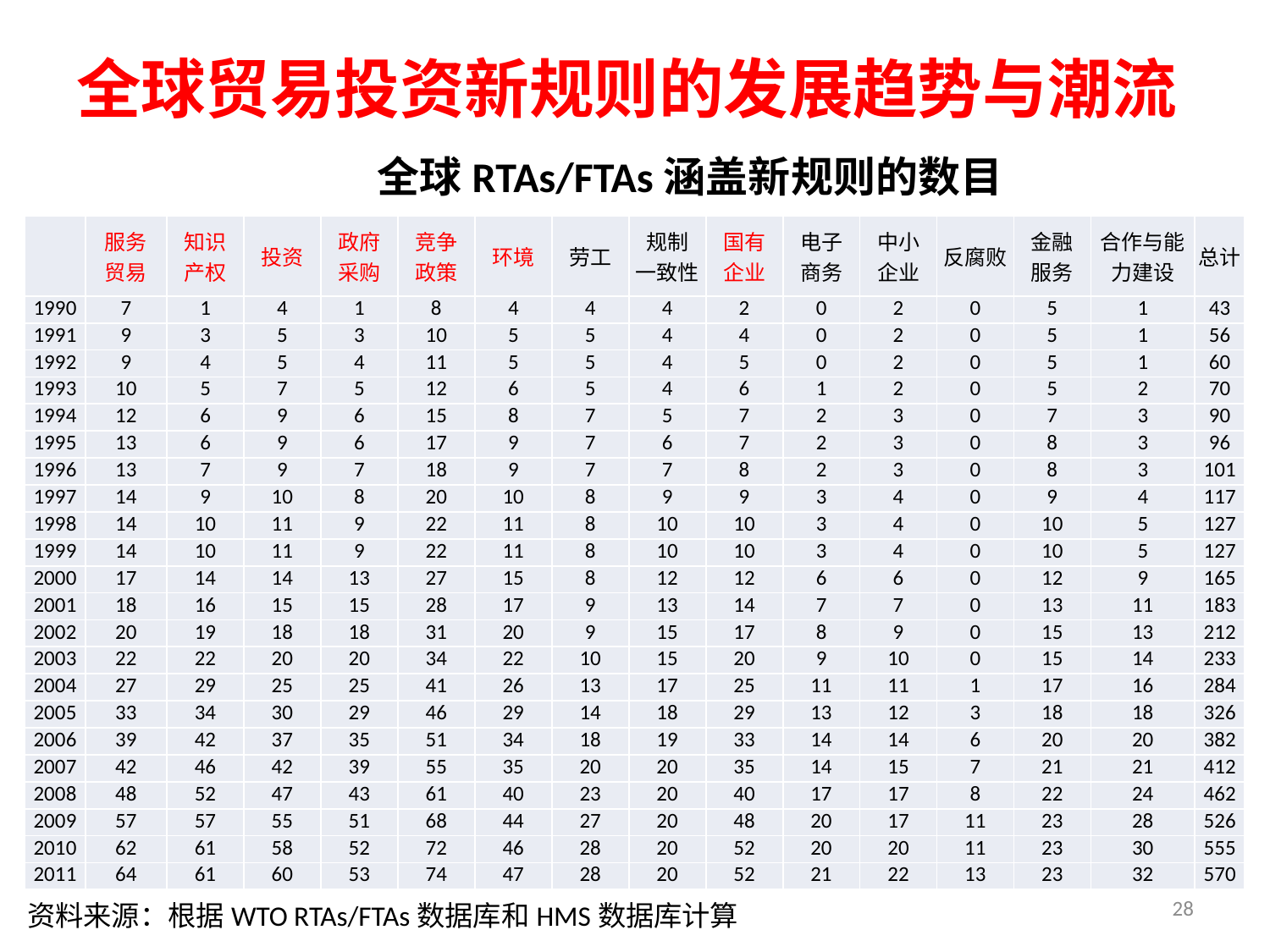

# 全球贸易投资新规则的发展趋势与潮流
全球RTAs/FTAs涵盖新规则的数目
|  | 服务 贸易 | 知识 产权 | 投资 | 政府 采购 | 竞争 政策 | 环境 | 劳工 | 规制 一致性 | 国有 企业 | 电子 商务 | 中小 企业 | 反腐败 | 金融 服务 | 合作与能力建设 | 总计 |
| --- | --- | --- | --- | --- | --- | --- | --- | --- | --- | --- | --- | --- | --- | --- | --- |
| 1990 | 7 | 1 | 4 | 1 | 8 | 4 | 4 | 4 | 2 | 0 | 2 | 0 | 5 | 1 | 43 |
| 1991 | 9 | 3 | 5 | 3 | 10 | 5 | 5 | 4 | 4 | 0 | 2 | 0 | 5 | 1 | 56 |
| 1992 | 9 | 4 | 5 | 4 | 11 | 5 | 5 | 4 | 5 | 0 | 2 | 0 | 5 | 1 | 60 |
| 1993 | 10 | 5 | 7 | 5 | 12 | 6 | 5 | 4 | 6 | 1 | 2 | 0 | 5 | 2 | 70 |
| 1994 | 12 | 6 | 9 | 6 | 15 | 8 | 7 | 5 | 7 | 2 | 3 | 0 | 7 | 3 | 90 |
| 1995 | 13 | 6 | 9 | 6 | 17 | 9 | 7 | 6 | 7 | 2 | 3 | 0 | 8 | 3 | 96 |
| 1996 | 13 | 7 | 9 | 7 | 18 | 9 | 7 | 7 | 8 | 2 | 3 | 0 | 8 | 3 | 101 |
| 1997 | 14 | 9 | 10 | 8 | 20 | 10 | 8 | 9 | 9 | 3 | 4 | 0 | 9 | 4 | 117 |
| 1998 | 14 | 10 | 11 | 9 | 22 | 11 | 8 | 10 | 10 | 3 | 4 | 0 | 10 | 5 | 127 |
| 1999 | 14 | 10 | 11 | 9 | 22 | 11 | 8 | 10 | 10 | 3 | 4 | 0 | 10 | 5 | 127 |
| 2000 | 17 | 14 | 14 | 13 | 27 | 15 | 8 | 12 | 12 | 6 | 6 | 0 | 12 | 9 | 165 |
| 2001 | 18 | 16 | 15 | 15 | 28 | 17 | 9 | 13 | 14 | 7 | 7 | 0 | 13 | 11 | 183 |
| 2002 | 20 | 19 | 18 | 18 | 31 | 20 | 9 | 15 | 17 | 8 | 9 | 0 | 15 | 13 | 212 |
| 2003 | 22 | 22 | 20 | 20 | 34 | 22 | 10 | 15 | 20 | 9 | 10 | 0 | 15 | 14 | 233 |
| 2004 | 27 | 29 | 25 | 25 | 41 | 26 | 13 | 17 | 25 | 11 | 11 | 1 | 17 | 16 | 284 |
| 2005 | 33 | 34 | 30 | 29 | 46 | 29 | 14 | 18 | 29 | 13 | 12 | 3 | 18 | 18 | 326 |
| 2006 | 39 | 42 | 37 | 35 | 51 | 34 | 18 | 19 | 33 | 14 | 14 | 6 | 20 | 20 | 382 |
| 2007 | 42 | 46 | 42 | 39 | 55 | 35 | 20 | 20 | 35 | 14 | 15 | 7 | 21 | 21 | 412 |
| 2008 | 48 | 52 | 47 | 43 | 61 | 40 | 23 | 20 | 40 | 17 | 17 | 8 | 22 | 24 | 462 |
| 2009 | 57 | 57 | 55 | 51 | 68 | 44 | 27 | 20 | 48 | 20 | 17 | 11 | 23 | 28 | 526 |
| 2010 | 62 | 61 | 58 | 52 | 72 | 46 | 28 | 20 | 52 | 20 | 20 | 11 | 23 | 30 | 555 |
| 2011 | 64 | 61 | 60 | 53 | 74 | 47 | 28 | 20 | 52 | 21 | 22 | 13 | 23 | 32 | 570 |
28
资料来源：根据WTO RTAs/FTAs数据库和HMS数据库计算